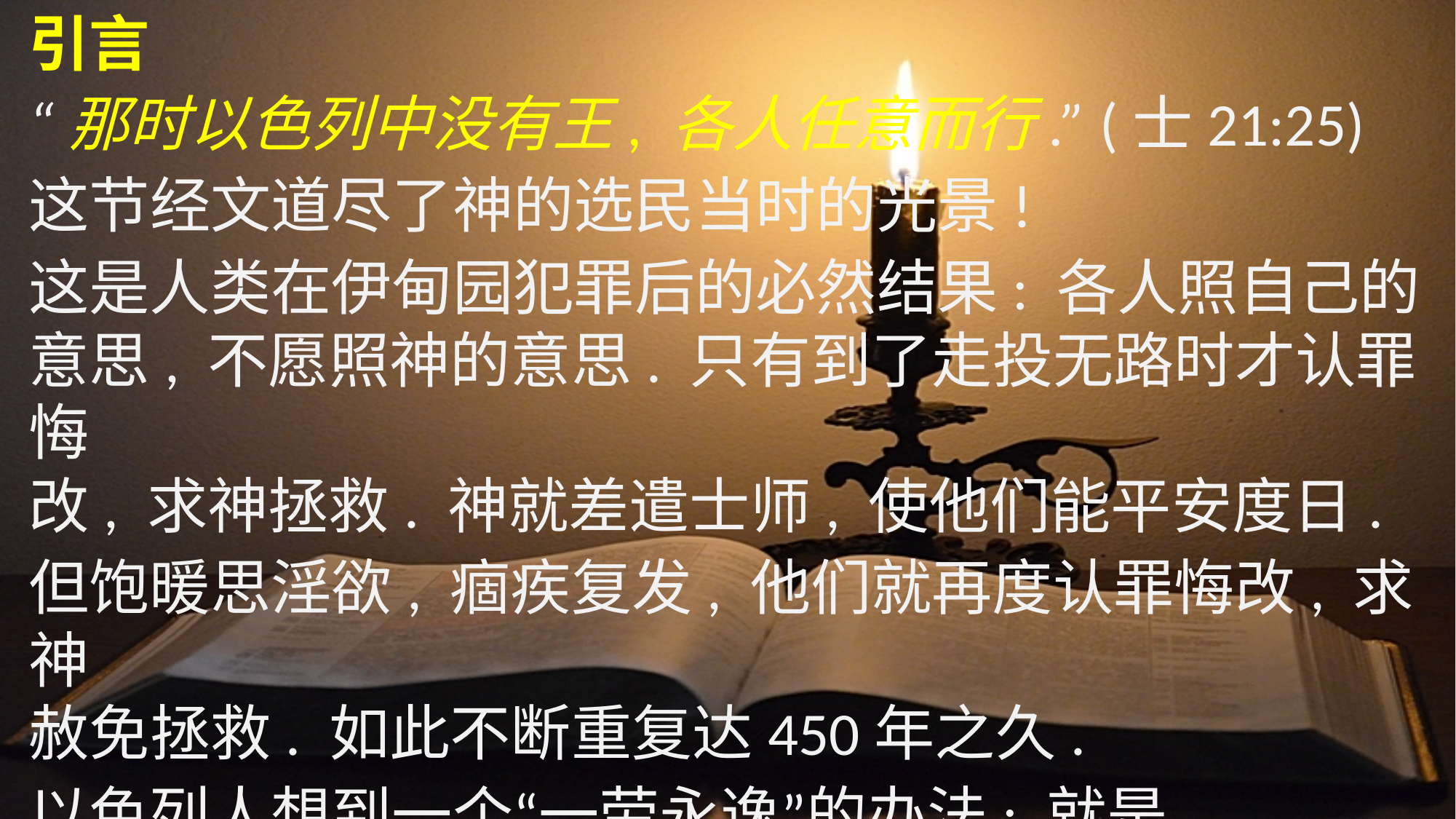

引言
“那时以色列中没有王, 各人任意而行.” (士21:25)
这节经文道尽了神的选民当时的光景!
这是人类在伊甸园犯罪后的必然结果: 各人照自己的
意思, 不愿照神的意思. 只有到了走投无路时才认罪悔
改, 求神拯救. 神就差遣士师, 使他们能平安度日.
但饱暖思淫欲, 痼疾复发, 他们就再度认罪悔改, 求神
赦免拯救. 如此不断重复达450年之久.
以色列人想到一个“一劳永逸”的办法: 就是…
	效法世界 — 设立君王制度. 撒上1-3章就是前奏.